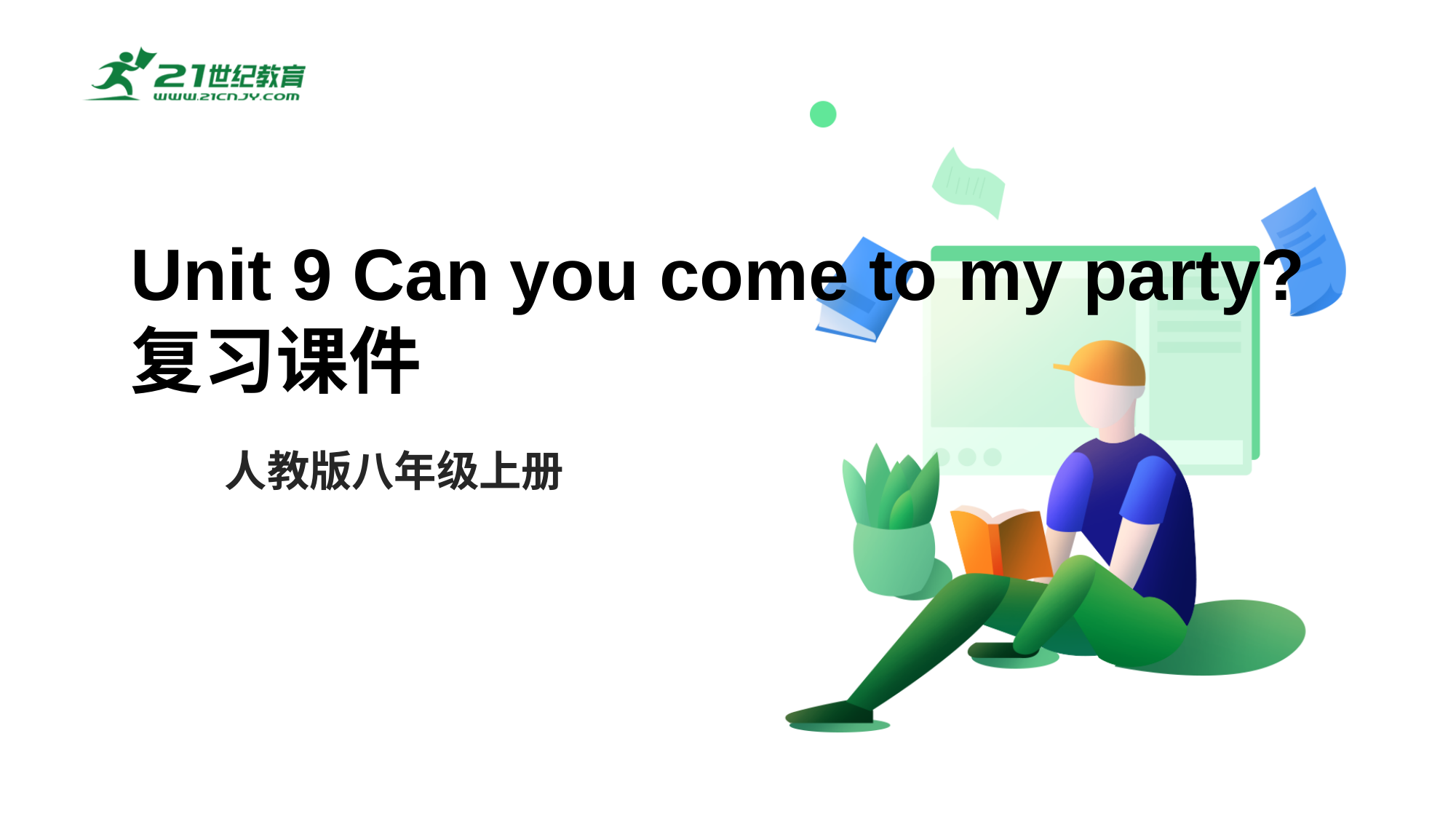

Unit 9 Can you come to my party?
复习课件
人教版八年级上册